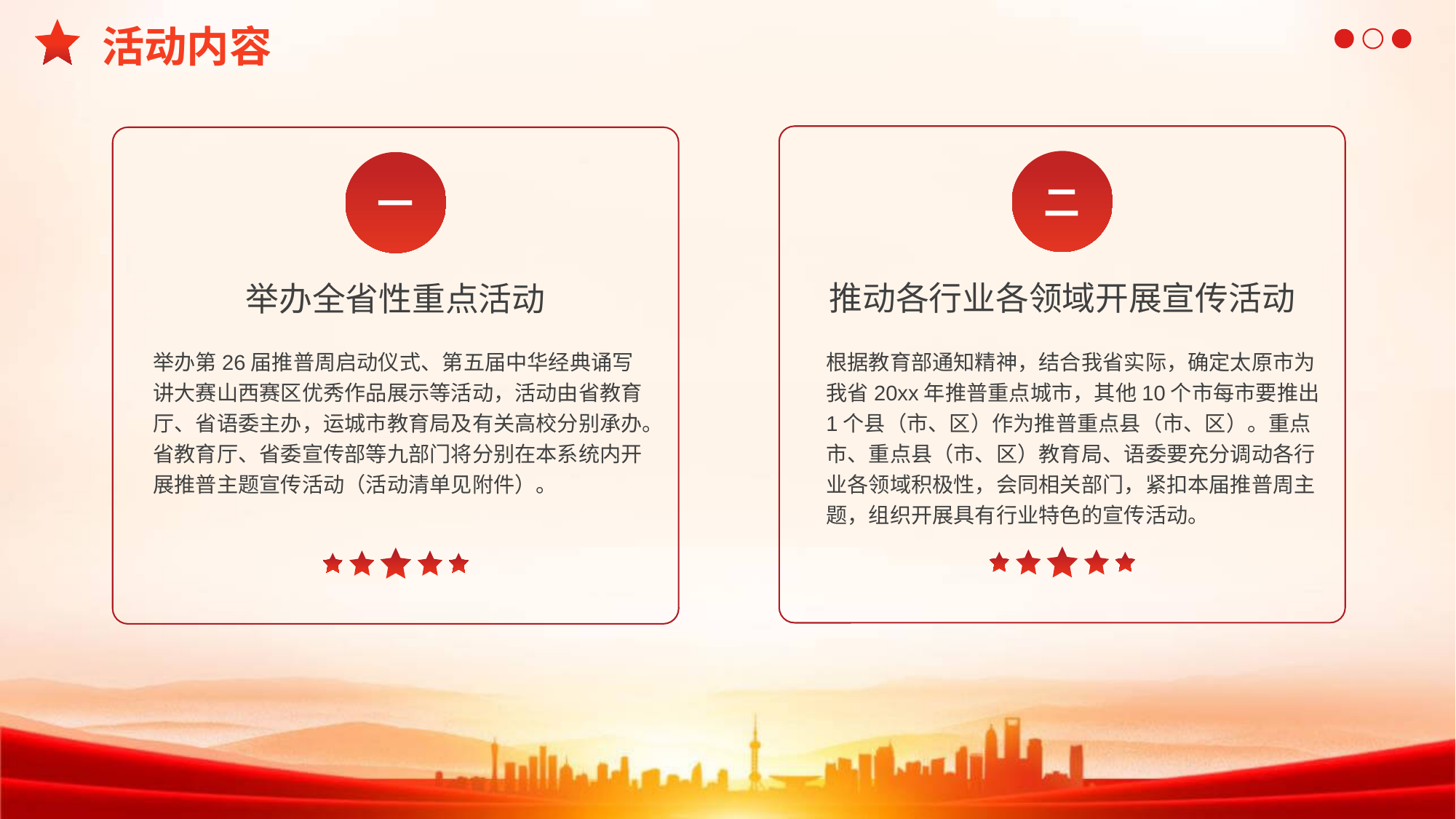

活动内容

二
推动各行业各领域开展宣传活动
根据教育部通知精神，结合我省实际，确定太原市为我省20xx年推普重点城市，其他10个市每市要推出1个县（市、区）作为推普重点县（市、区）。重点市、重点县（市、区）教育局、语委要充分调动各行业各领域积极性，会同相关部门，紧扣本届推普周主题，组织开展具有行业特色的宣传活动。
一
举办全省性重点活动
举办第26届推普周启动仪式、第五届中华经典诵写讲大赛山西赛区优秀作品展示等活动，活动由省教育厅、省语委主办，运城市教育局及有关高校分别承办。省教育厅、省委宣传部等九部门将分别在本系统内开展推普主题宣传活动（活动清单见附件）。